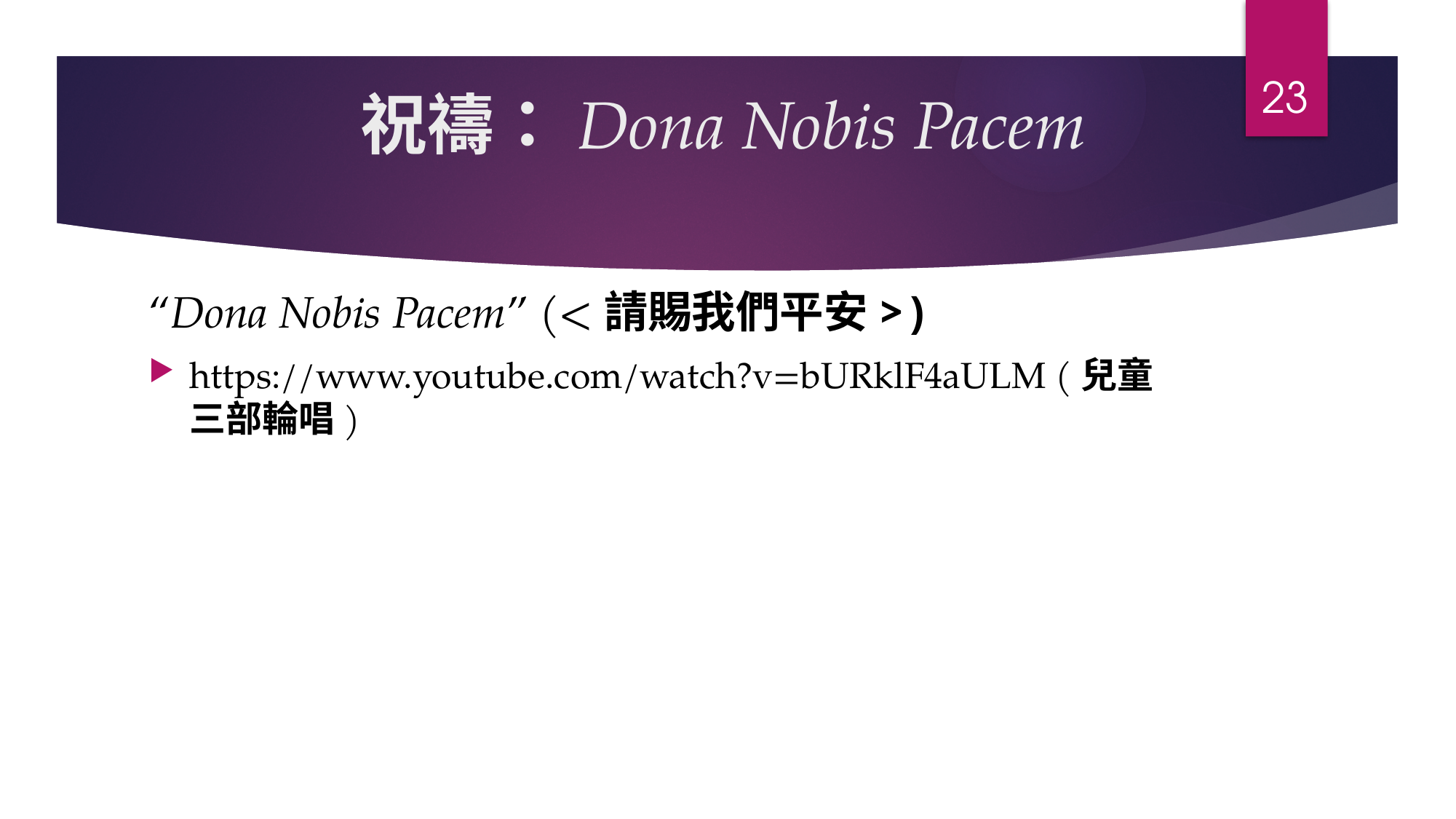

23
# 祝禱：Dona Nobis Pacem
“Dona Nobis Pacem” (<請賜我們平安>)
https://www.youtube.com/watch?v=bURklF4aULM (兒童三部輪唱)